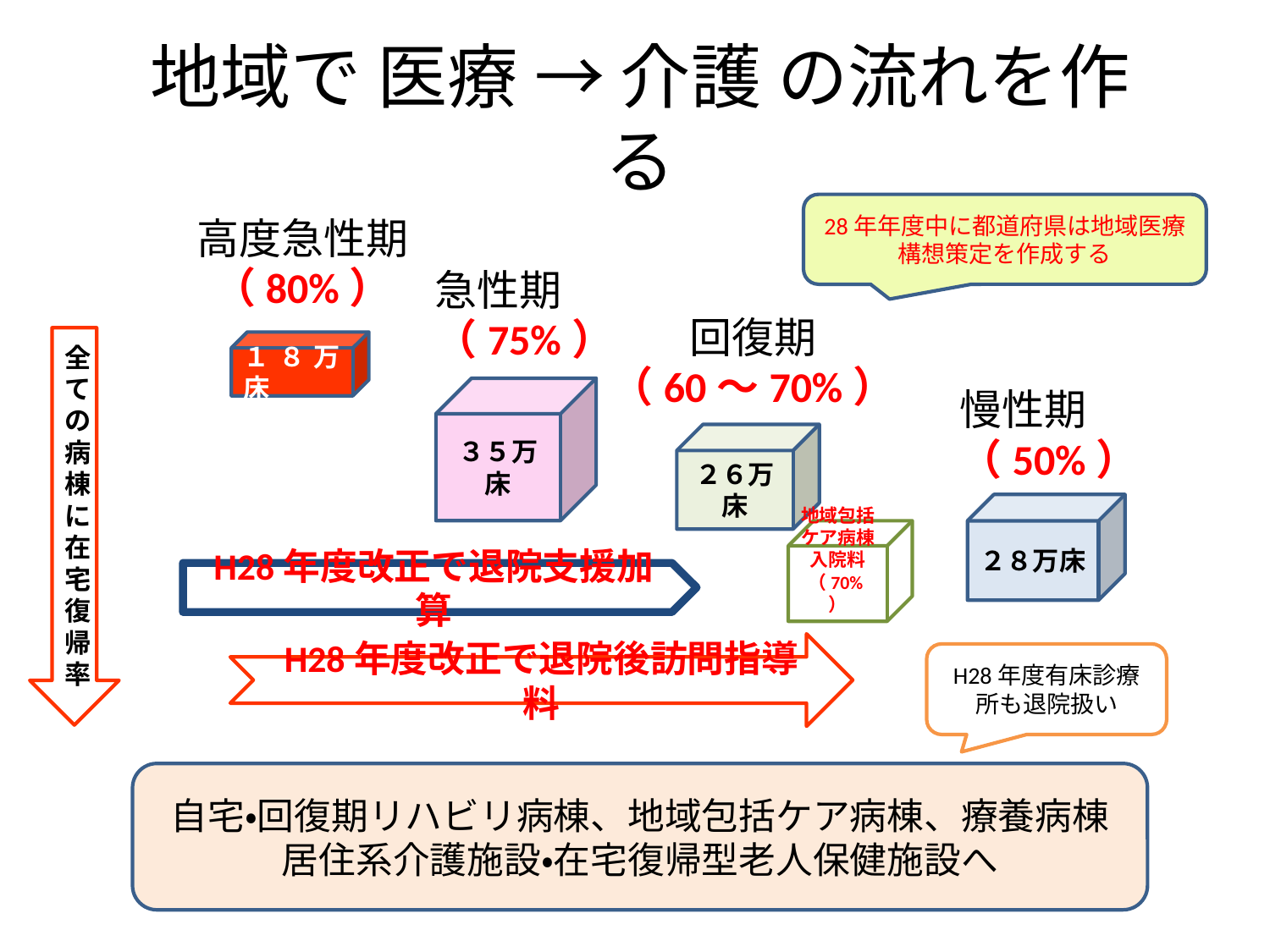

# 地域で 医療 → 介護 の流れを作る
28年年度中に都道府県は地域医療構想策定を作成する
高度急性期
（80%）
急性期
（75%）
回復期
（60～70%）
全ての病棟に在宅復帰率
１８万床
３５万床
慢性期
（50%）
２６万床
２８万床
地域包括ケア病棟入院料（70%）
H28年度改正で退院支援加算
H28年度改正で退院後訪問指導料
H28年度有床診療所も退院扱い
自宅・回復期リハビリ病棟、地域包括ケア病棟、療養病棟
居住系介護施設・在宅復帰型老人保健施設へ